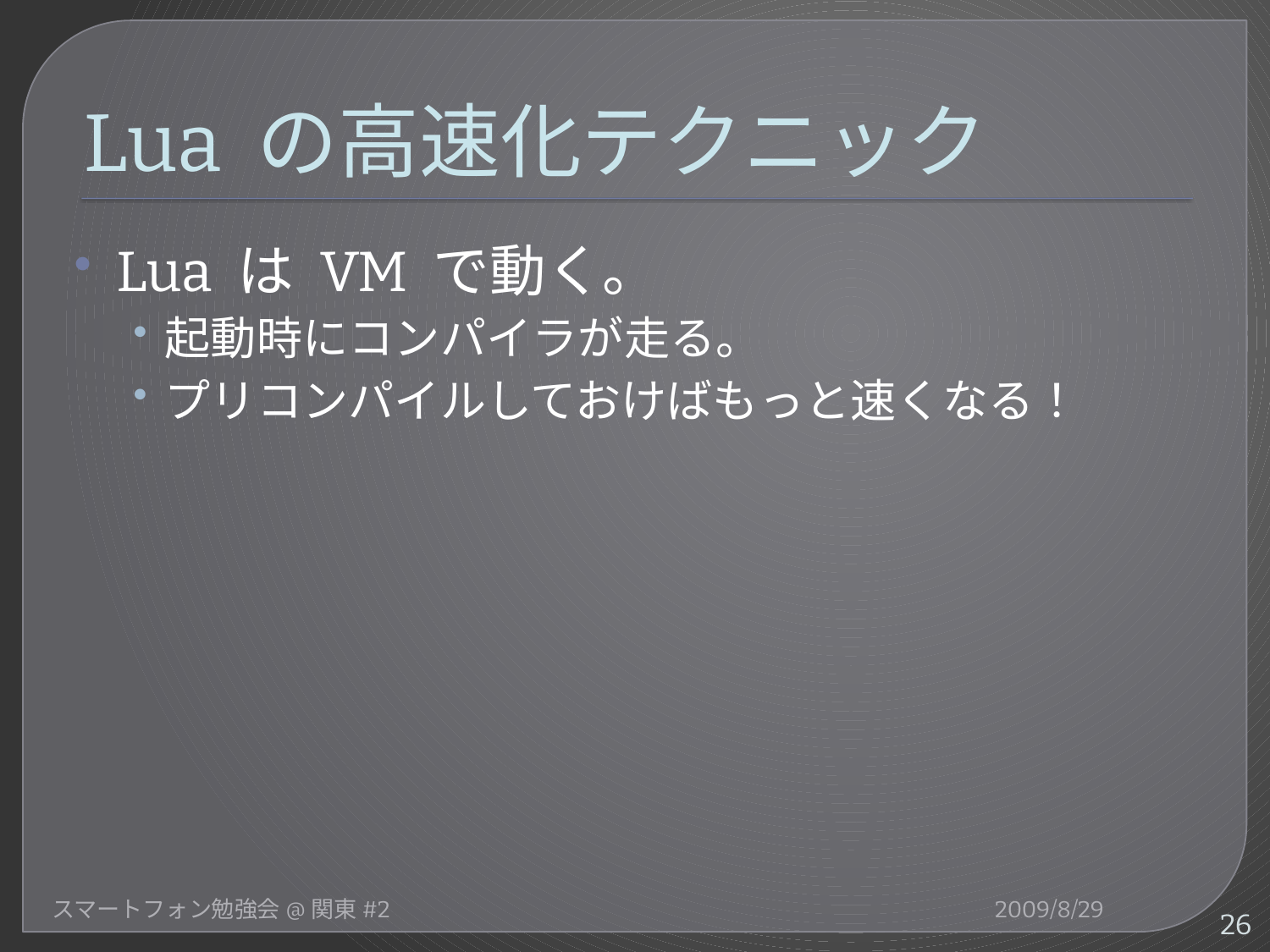

# Lua の高速化テクニック
Lua は VM で動く。
起動時にコンパイラが走る。
プリコンパイルしておけばもっと速くなる！

スマートフォン勉強会@関東#2
2009/8/29
26